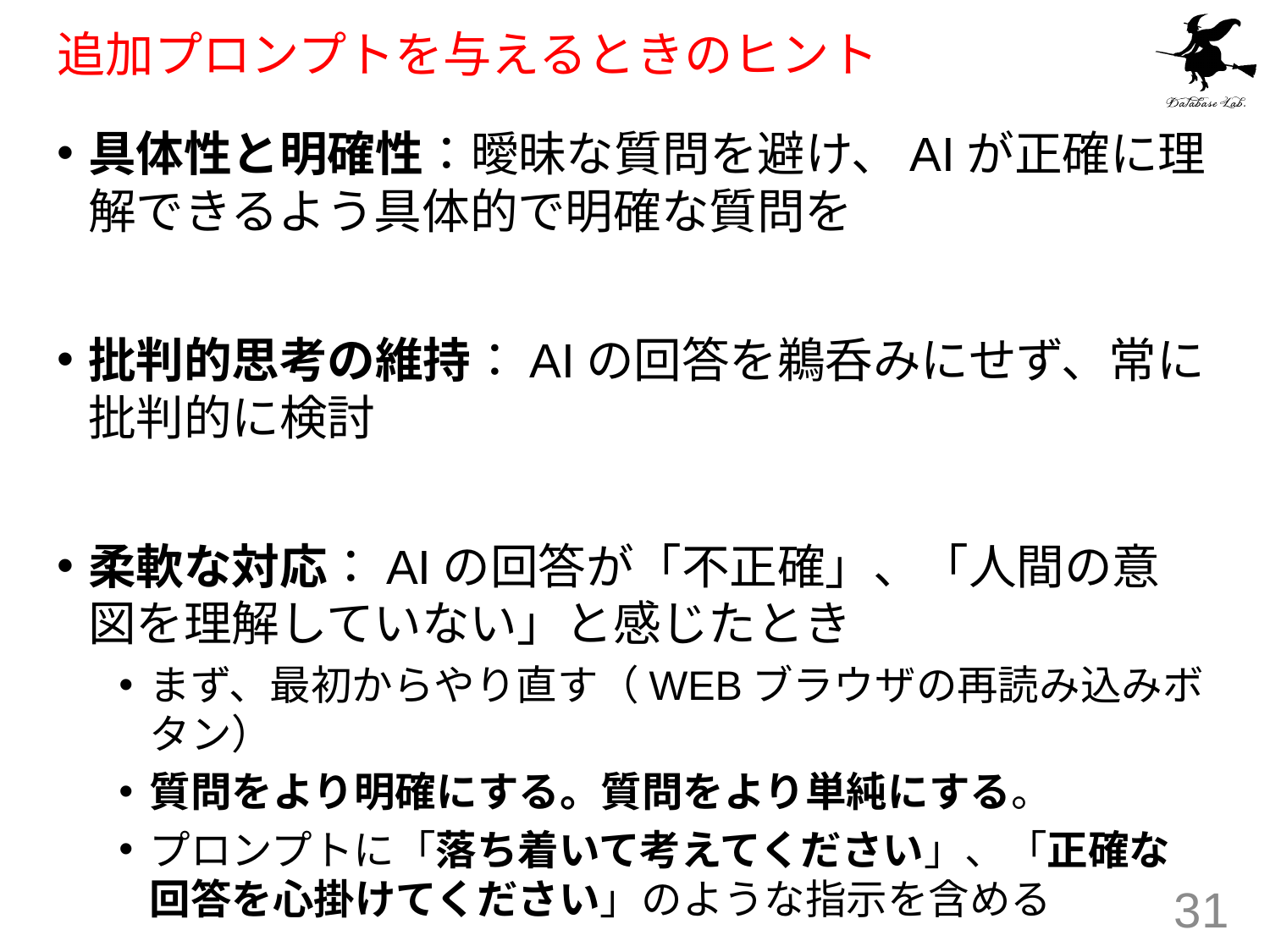

# 追加プロンプトを与えるときのヒント
具体性と明確性：曖昧な質問を避け、AIが正確に理解できるよう具体的で明確な質問を

批判的思考の維持：AIの回答を鵜呑みにせず、常に批判的に検討

柔軟な対応：AIの回答が「不正確」、「人間の意図を理解していない」と感じたとき
まず、最初からやり直す（WEBブラウザの再読み込みボタン）
質問をより明確にする。質問をより単純にする。
プロンプトに「落ち着いて考えてください」、「正確な回答を心掛けてください」のような指示を含める
31